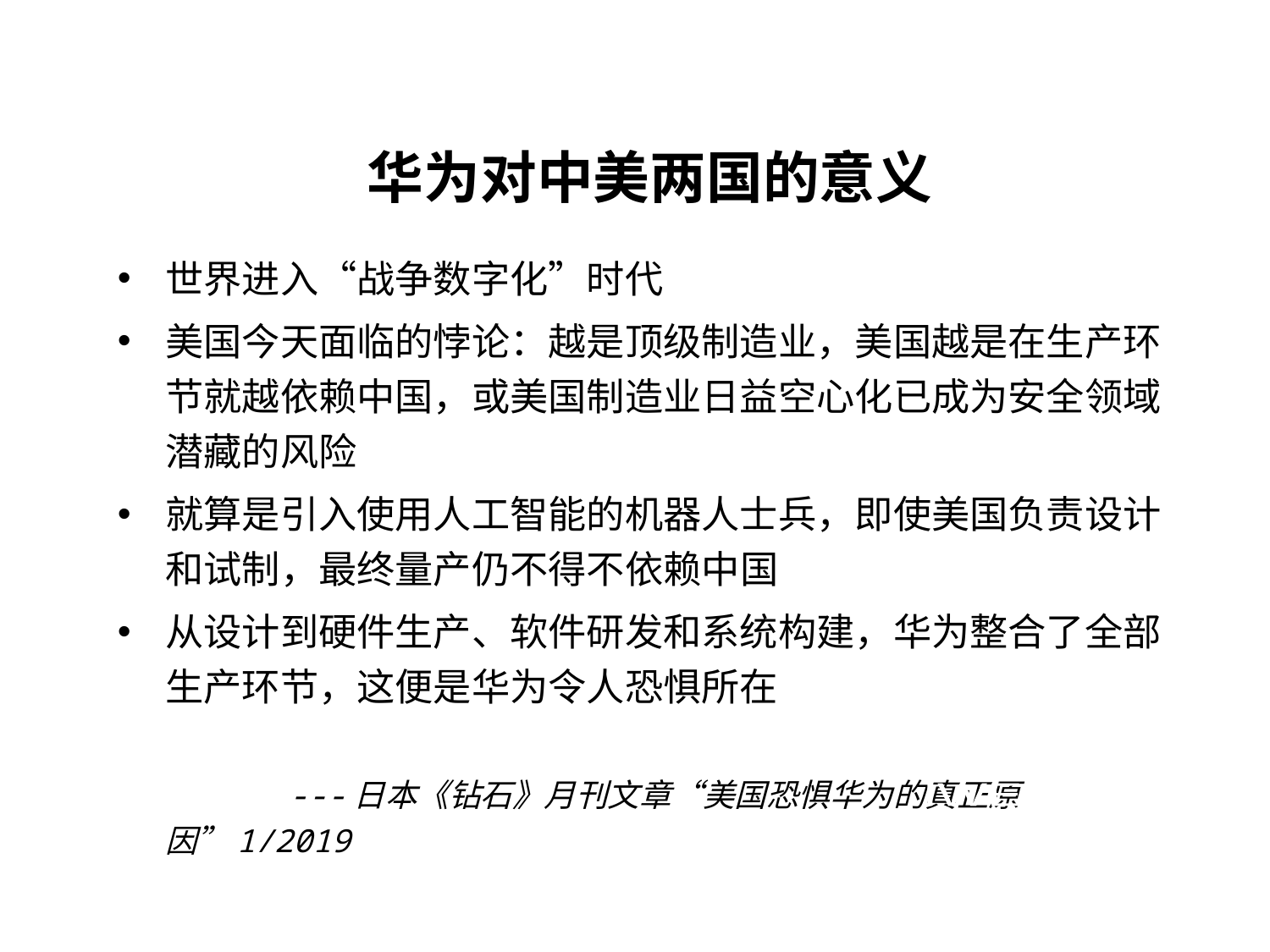

华为对中美两国的意义

世界进入“战争数字化”时代
美国今天面临的悖论：越是顶级制造业，美国越是在生产环节就越依赖中国，或美国制造业日益空心化已成为安全领域潜藏的风险
就算是引入使用人工智能的机器人士兵，即使美国负责设计和试制，最终量产仍不得不依赖中国
从设计到硬件生产、软件研发和系统构建，华为整合了全部生产环节，这便是华为令人恐惧所在

         ---日本《钻石》月刊文章“美国恐惧华为的真正原因”1/2019
IWEP